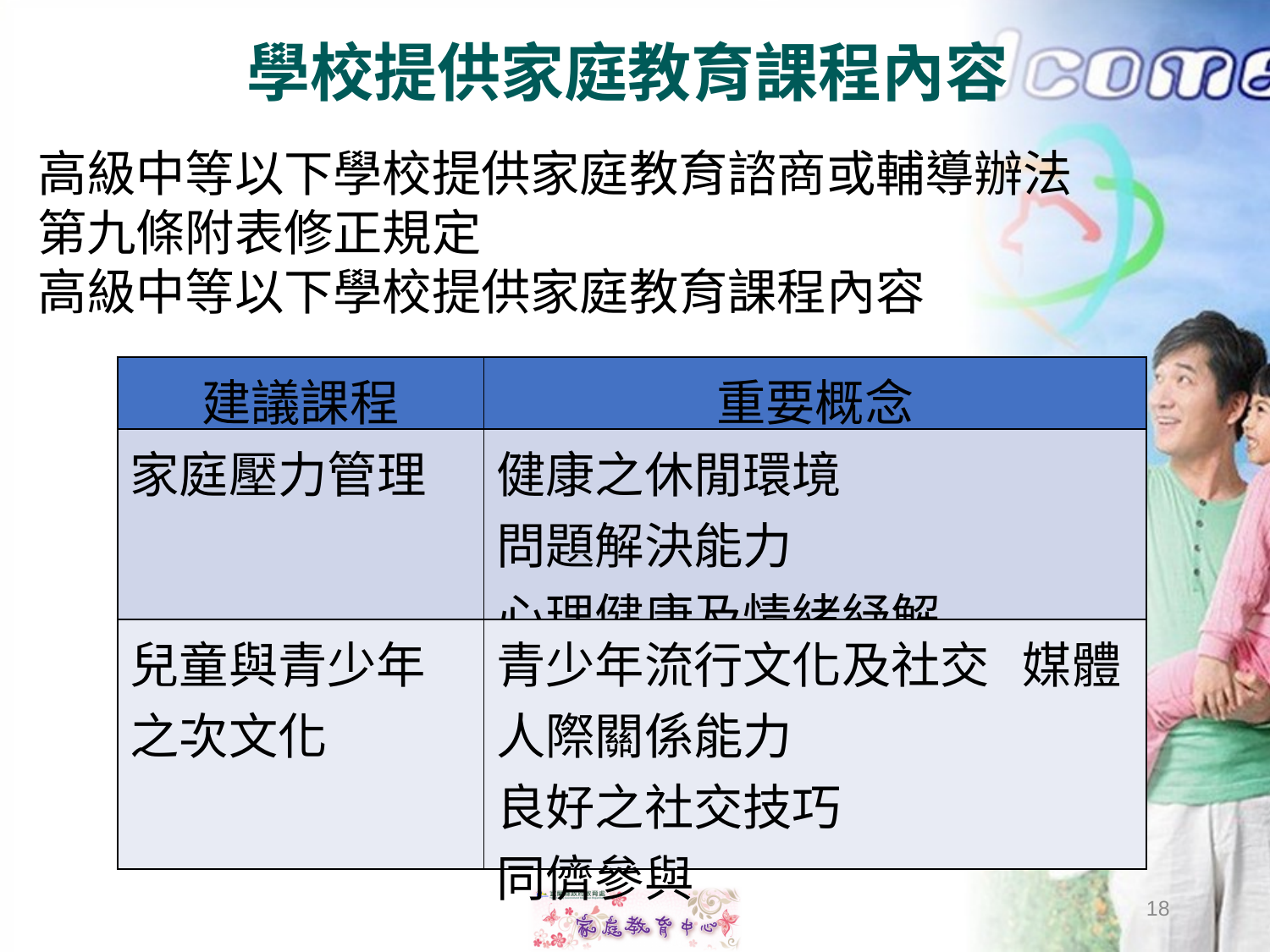

學校提供家庭教育課程內容
高級中等以下學校提供家庭教育諮商或輔導辦法
第九條附表修正規定
高級中等以下學校提供家庭教育課程內容
| 建議課程 | 重要概念 |
| --- | --- |
| 家庭壓力管理 | 健康之休閒環境 問題解決能力 心理健康及情緒紓解 |
| 兒童與青少年之次文化 | 青少年流行文化及社交 媒體 人際關係能力 良好之社交技巧 同儕參與 |
18